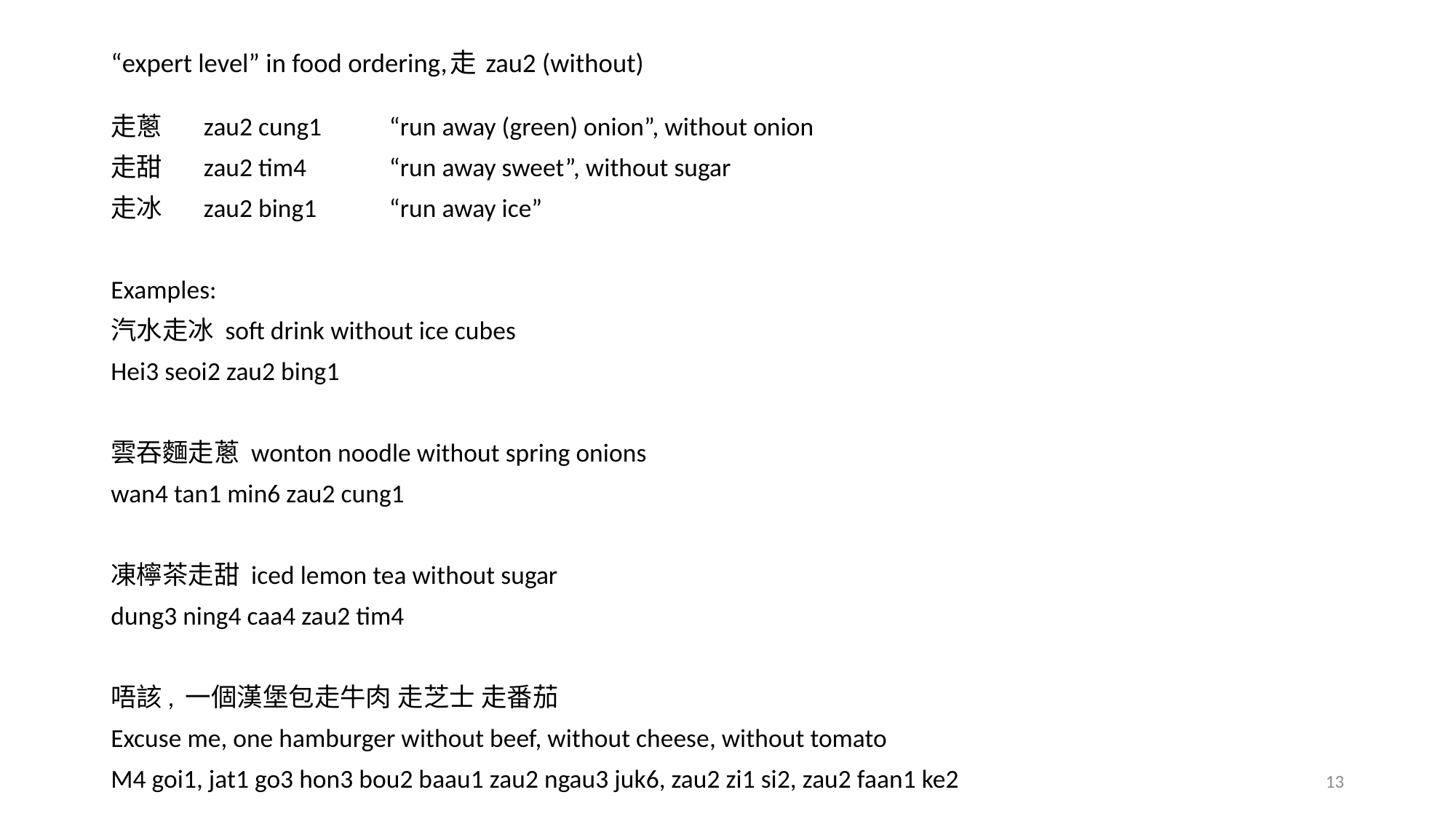

# “expert level” in food ordering,走 zau2 (without)
走蔥	zau2 cung1	“run away (green) onion”, without onion
走甜	zau2 tim4	“run away sweet”, without sugar
走冰	zau2 bing1	“run away ice”

Examples:
汽水走冰 soft drink without ice cubes
Hei3 seoi2 zau2 bing1

雲吞麵走蔥 wonton noodle without spring onions
wan4 tan1 min6 zau2 cung1

凍檸茶走甜 iced lemon tea without sugar
dung3 ning4 caa4 zau2 tim4

唔該, 一個漢堡包走牛肉 走芝士 走番茄
Excuse me, one hamburger without beef, without cheese, without tomato
M4 goi1, jat1 go3 hon3 bou2 baau1 zau2 ngau3 juk6, zau2 zi1 si2, zau2 faan1 ke2

13